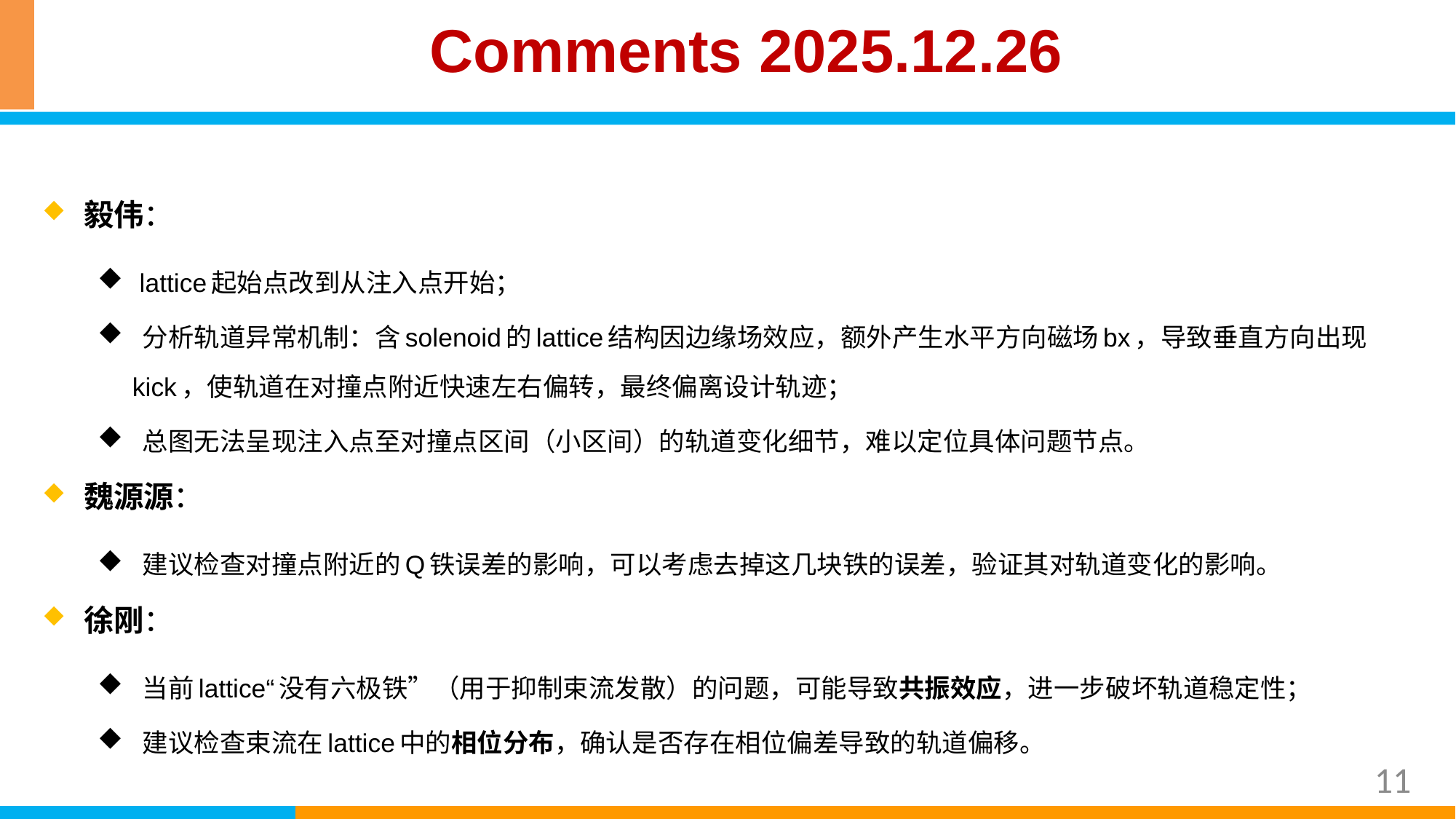

Comments 2025.12.26
毅伟：
 lattice起始点改到从注入点开始；
 分析轨道异常机制：含solenoid的lattice结构因边缘场效应，额外产生水平方向磁场bx，导致垂直方向出现kick，使轨道在对撞点附近快速左右偏转，最终偏离设计轨迹；
 总图无法呈现注入点至对撞点区间（小区间）的轨道变化细节，难以定位具体问题节点。
魏源源：
 建议检查对撞点附近的Q铁误差的影响，可以考虑去掉这几块铁的误差，验证其对轨道变化的影响。
徐刚：
 当前lattice“没有六极铁”（用于抑制束流发散）的问题，可能导致共振效应，进一步破坏轨道稳定性；
 建议检查束流在lattice中的相位分布，确认是否存在相位偏差导致的轨道偏移。
11